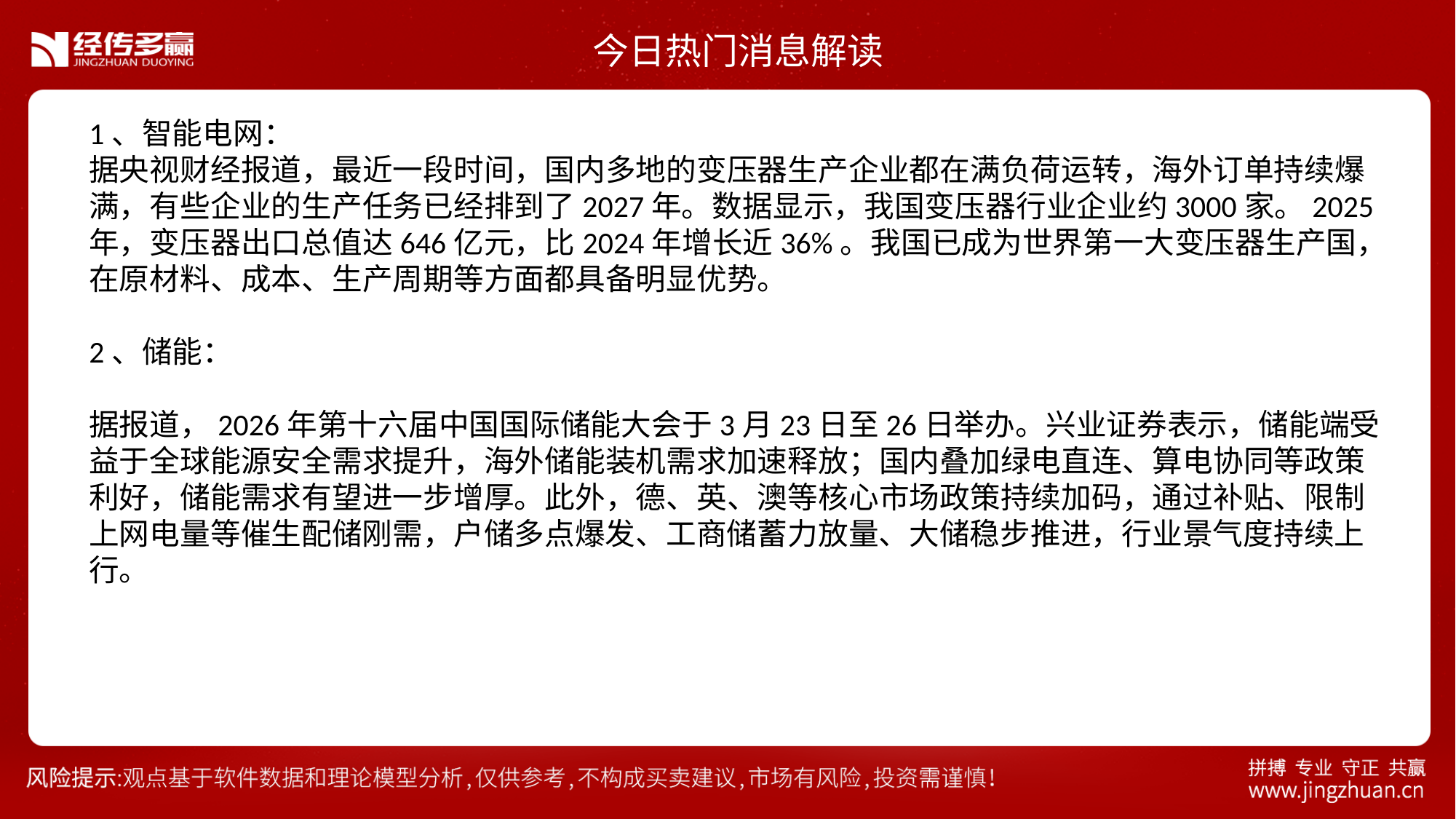

今日热门消息解读
1、智能电网：
据央视财经报道，最近一段时间，国内多地的变压器生产企业都在满负荷运转，海外订单持续爆满，有些企业的生产任务已经排到了2027年。数据显示，我国变压器行业企业约3000家。2025年，变压器出口总值达646亿元，比2024年增长近36%。我国已成为世界第一大变压器生产国，在原材料、成本、生产周期等方面都具备明显优势。

2、储能：

据报道，2026年第十六届中国国际储能大会于3月23日至26日举办。兴业证券表示，储能端受益于全球能源安全需求提升，海外储能装机需求加速释放；国内叠加绿电直连、算电协同等政策利好，储能需求有望进一步增厚。此外，德、英、澳等核心市场政策持续加码，通过补贴、限制上网电量等催生配储刚需，户储多点爆发、工商储蓄力放量、大储稳步推进，行业景气度持续上行。